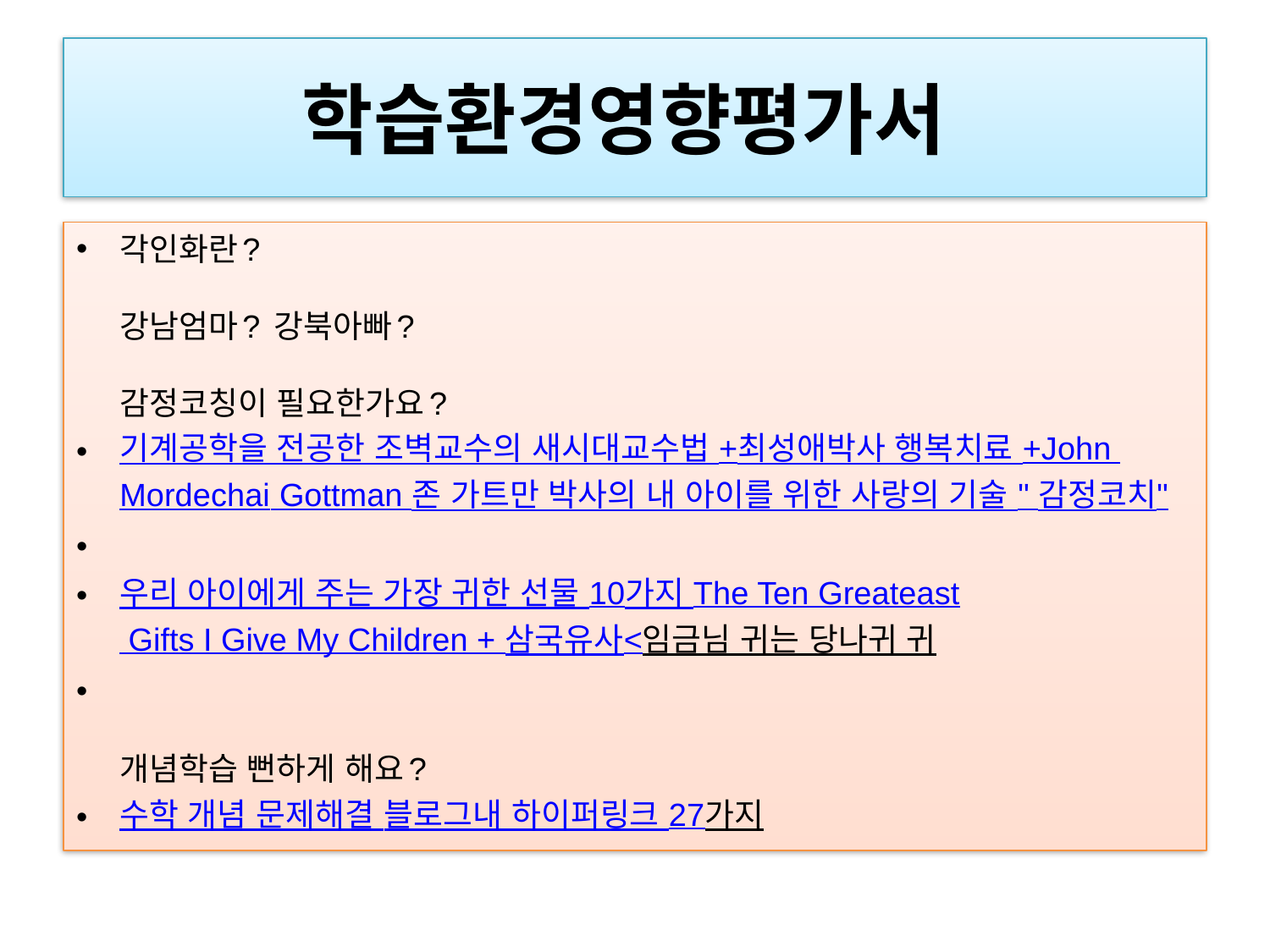

# 학습환경영향평가서
각인화란?
강남엄마? 강북아빠?
감정코칭이 필요한가요?
기계공학을 전공한 조벽교수의 새시대교수법 +최성애박사 행복치료 +John Mordechai Gottman 존 가트만 박사의 내 아이를 위한 사랑의 기술 " 감정코치"

우리 아이에게 주는 가장 귀한 선물 10가지 The Ten Greateast Gifts I Give My Children + 삼국유사<임금님 귀는 당나귀 귀
 
개념학습 뻔하게 해요?
수학 개념 문제해결 블로그내 하이퍼링크 27가지